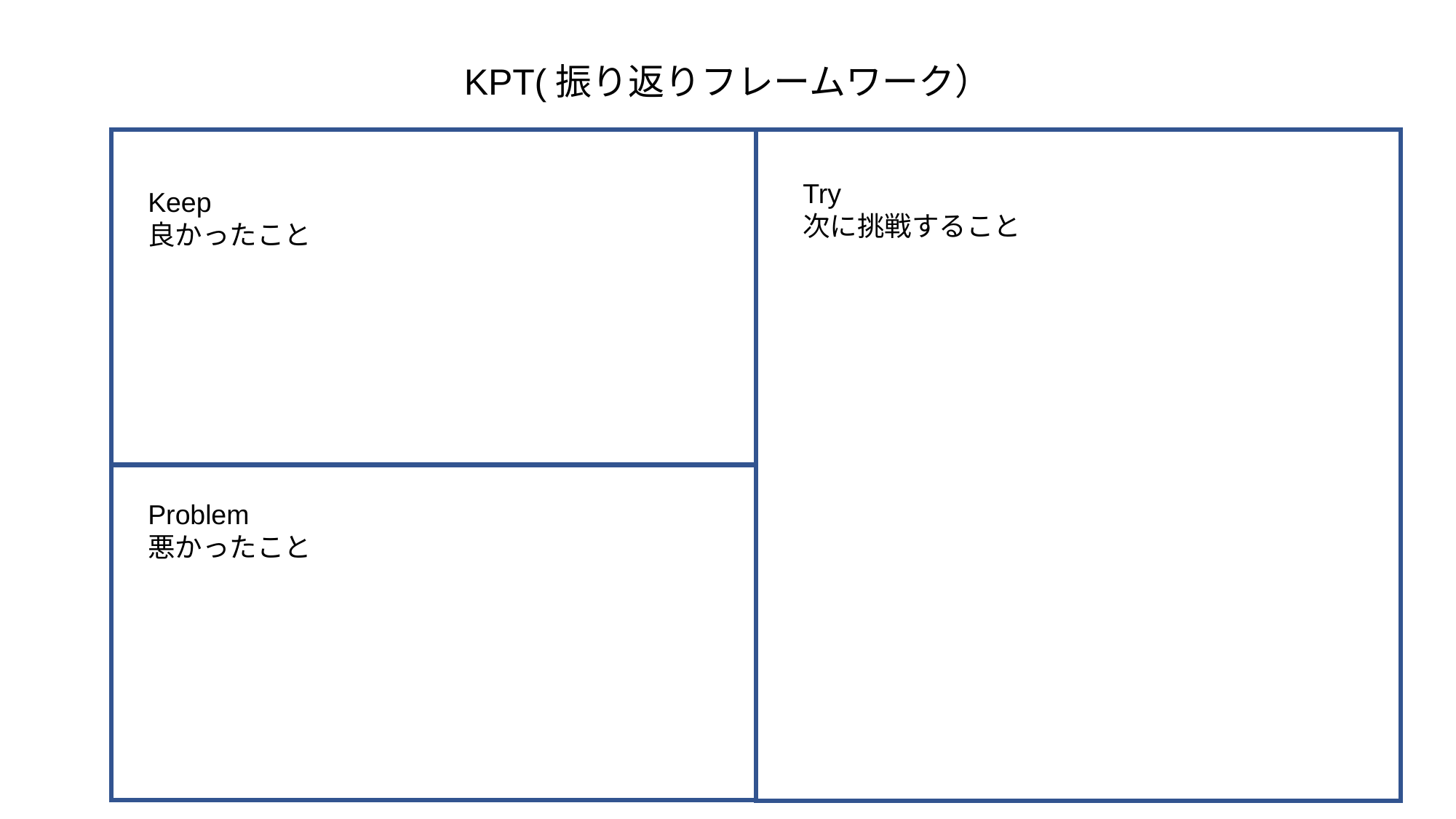

KPT(振り返りフレームワーク）

Try
次に挑戦すること
Keep
良かったこと

Problem
悪かったこと